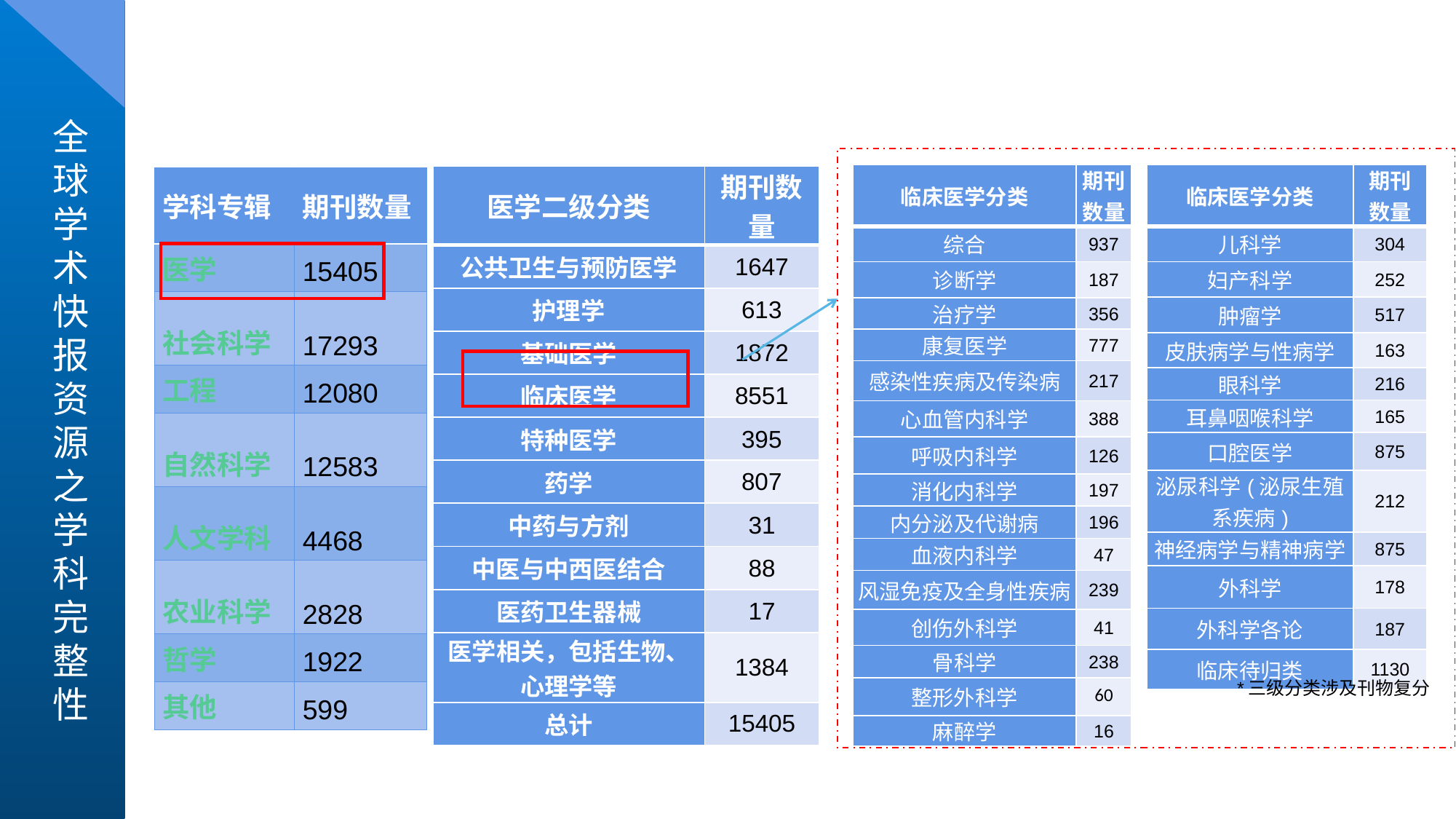

| 临床医学分类 | 期刊数量 |
| --- | --- |
| 综合 | 937 |
| 诊断学 | 187 |
| 治疗学 | 356 |
| 康复医学 | 777 |
| 感染性疾病及传染病 | 217 |
| 心血管内科学 | 388 |
| 呼吸内科学 | 126 |
| 消化内科学 | 197 |
| 内分泌及代谢病 | 196 |
| 血液内科学 | 47 |
| 风湿免疫及全身性疾病 | 239 |
| 创伤外科学 | 41 |
| 骨科学 | 238 |
| 整形外科学 | 60 |
| 麻醉学 | 16 |
| 临床医学分类 | 期刊 数量 |
| --- | --- |
| 儿科学 | 304 |
| 妇产科学 | 252 |
| 肿瘤学 | 517 |
| 皮肤病学与性病学 | 163 |
| 眼科学 | 216 |
| 耳鼻咽喉科学 | 165 |
| 口腔医学 | 875 |
| 泌尿科学(泌尿生殖系疾病) | 212 |
| 神经病学与精神病学 | 875 |
| 外科学 | 178 |
| 外科学各论 | 187 |
| 临床待归类 | 1130 |
| 医学二级分类 | 期刊数量 |
| --- | --- |
| 公共卫生与预防医学 | 1647 |
| 护理学 | 613 |
| 基础医学 | 1872 |
| 临床医学 | 8551 |
| 特种医学 | 395 |
| 药学 | 807 |
| 中药与方剂 | 31 |
| 中医与中西医结合 | 88 |
| 医药卫生器械 | 17 |
| 医学相关，包括生物、心理学等 | 1384 |
| 总计 | 15405 |
| 学科专辑 | 期刊数量 |
| --- | --- |
| 医学 | 15405 |
| 社会科学 | 17293 |
| 工程 | 12080 |
| 自然科学 | 12583 |
| 人文学科 | 4468 |
| 农业科学 | 2828 |
| 哲学 | 1922 |
| 其他 | 599 |

全球学术快报资源之学科完整性
*三级分类涉及刊物复分